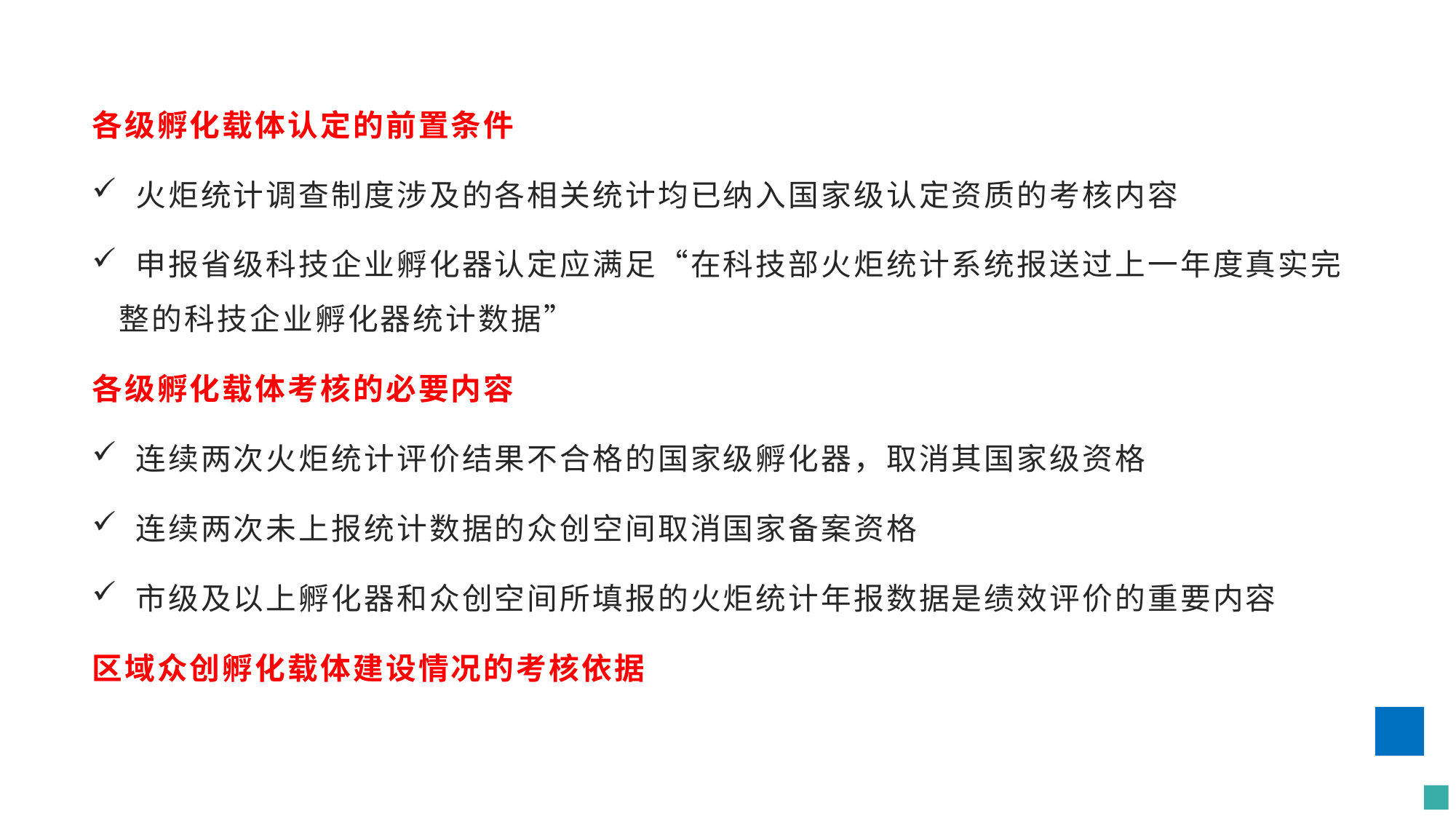

各级孵化载体认定的前置条件
 火炬统计调查制度涉及的各相关统计均已纳入国家级认定资质的考核内容
 申报省级科技企业孵化器认定应满足“在科技部火炬统计系统报送过上一年度真实完   整的科技企业孵化器统计数据”
各级孵化载体考核的必要内容
 连续两次火炬统计评价结果不合格的国家级孵化器，取消其国家级资格
 连续两次未上报统计数据的众创空间取消国家备案资格
 市级及以上孵化器和众创空间所填报的火炬统计年报数据是绩效评价的重要内容
区域众创孵化载体建设情况的考核依据